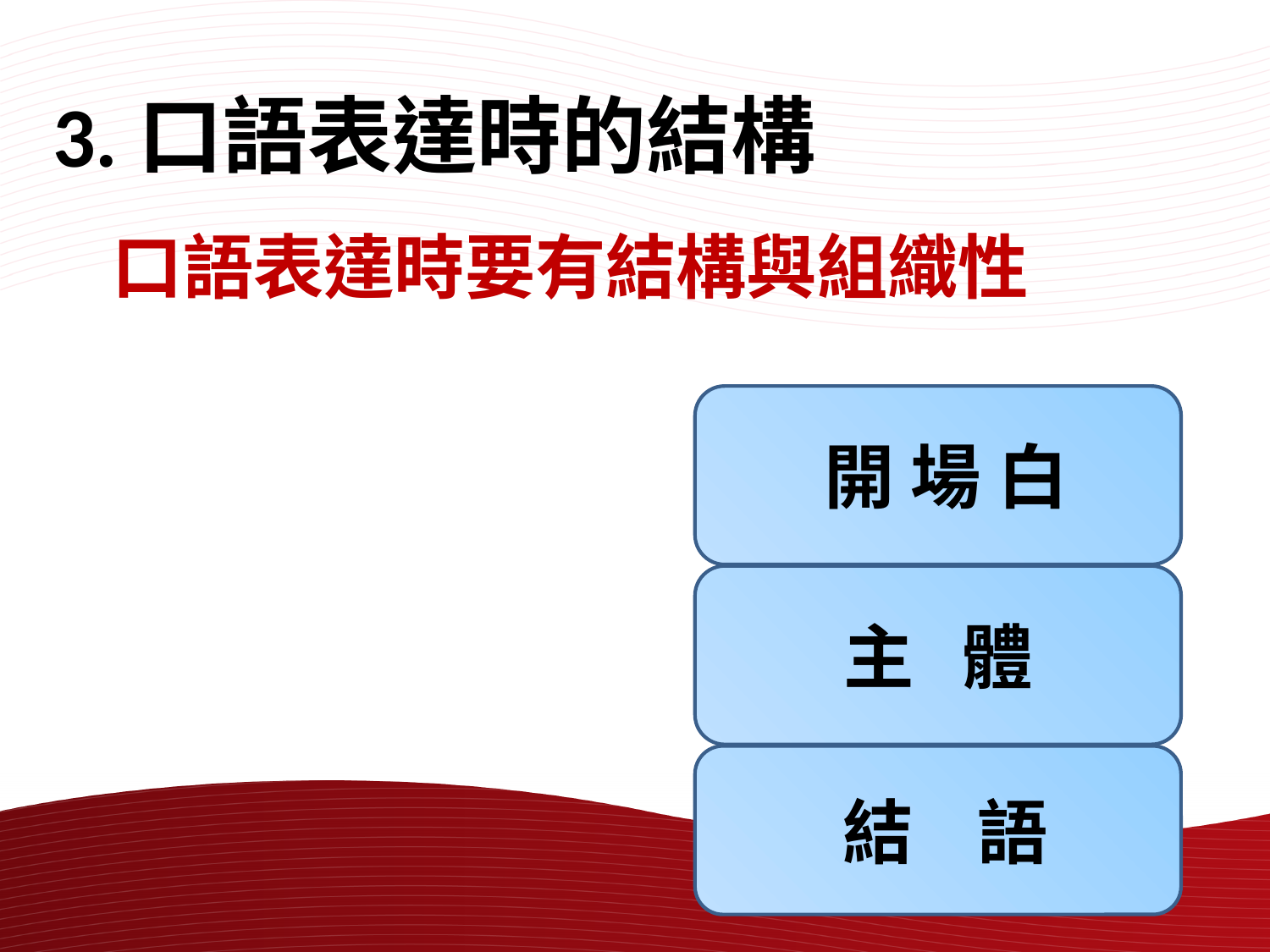

3.口語表達時的結構
口語表達時要有結構與組織性
 開 場 白
主   體
 結    語